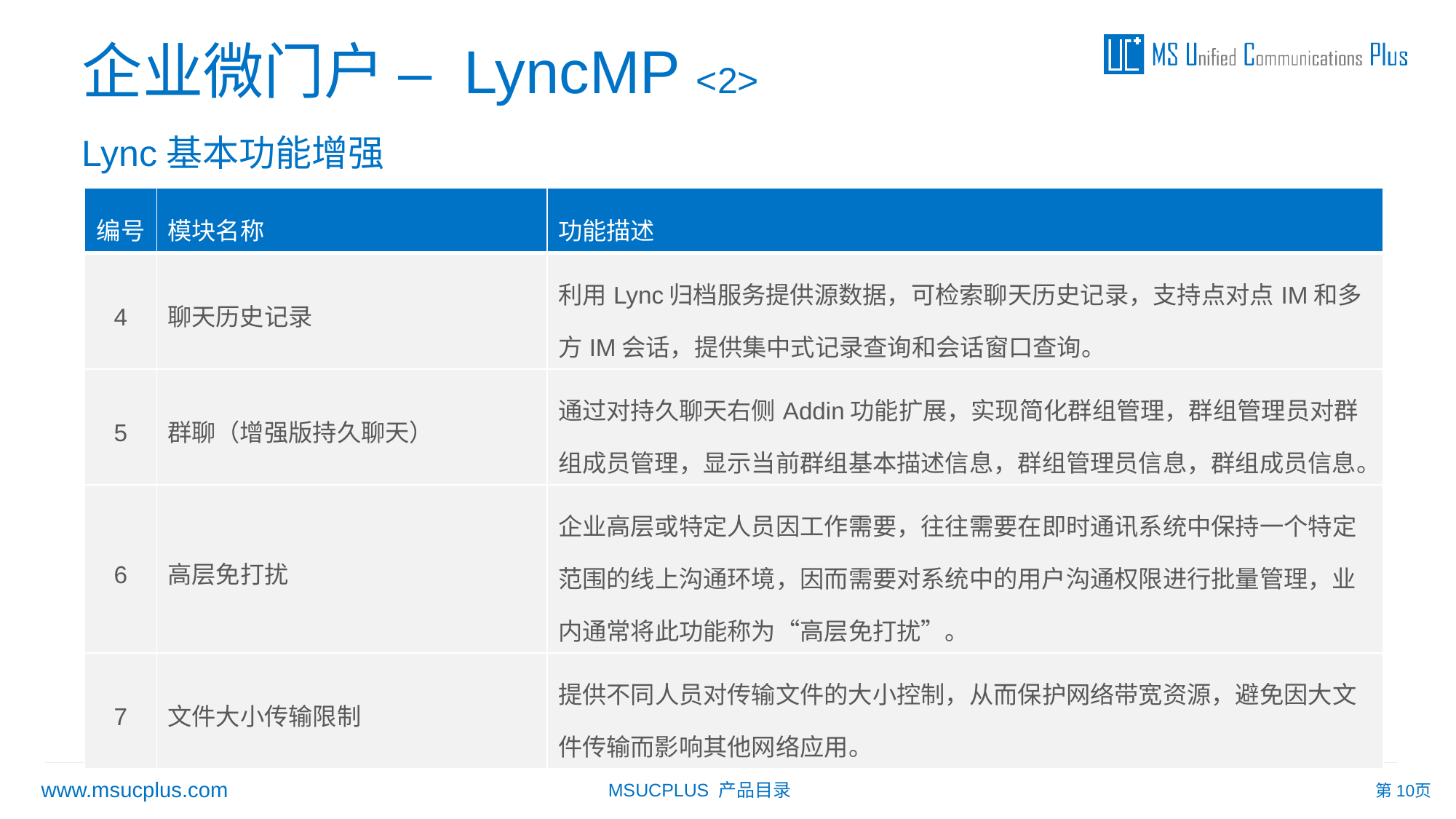

企业微门户 – LyncMP <2>
Lync基本功能增强
| 编号 | 模块名称 | 功能描述 |
| --- | --- | --- |
| 4 | 聊天历史记录 | 利用Lync归档服务提供源数据，可检索聊天历史记录，支持点对点IM和多方IM会话，提供集中式记录查询和会话窗口查询。 |
| 5 | 群聊（增强版持久聊天） | 通过对持久聊天右侧Addin功能扩展，实现简化群组管理，群组管理员对群组成员管理，显示当前群组基本描述信息，群组管理员信息，群组成员信息。 |
| 6 | 高层免打扰 | 企业高层或特定人员因工作需要，往往需要在即时通讯系统中保持一个特定范围的线上沟通环境，因而需要对系统中的用户沟通权限进行批量管理，业内通常将此功能称为“高层免打扰”。 |
| 7 | 文件大小传输限制 | 提供不同人员对传输文件的大小控制，从而保护网络带宽资源，避免因大文件传输而影响其他网络应用。 |